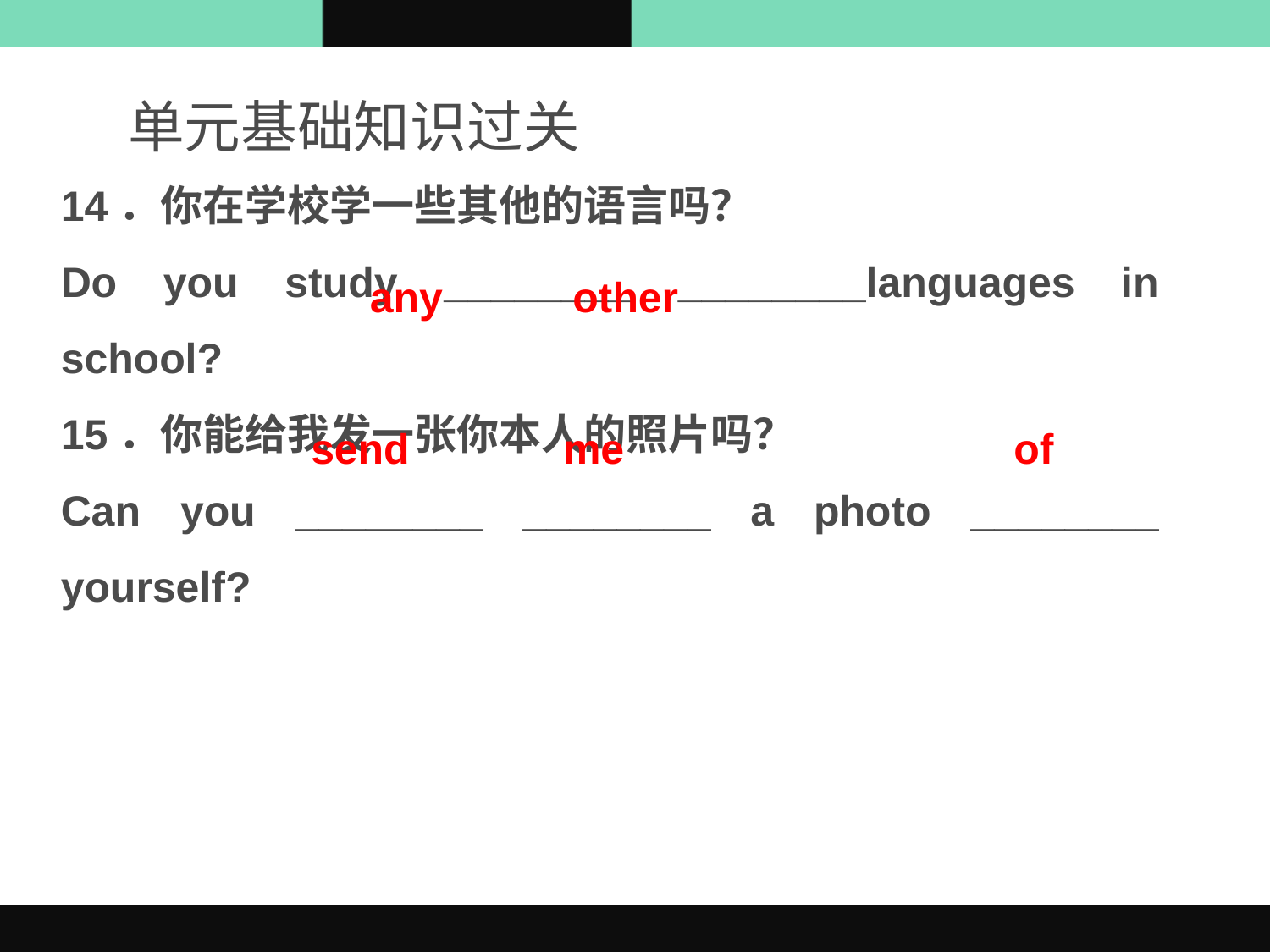

单元基础知识过关
14．你在学校学一些其他的语言吗？
Do you study ________ ________languages in school?
15．你能给我发一张你本人的照片吗？
Can you ________ ________ a photo ________ yourself?
any           other
send             me                                 of